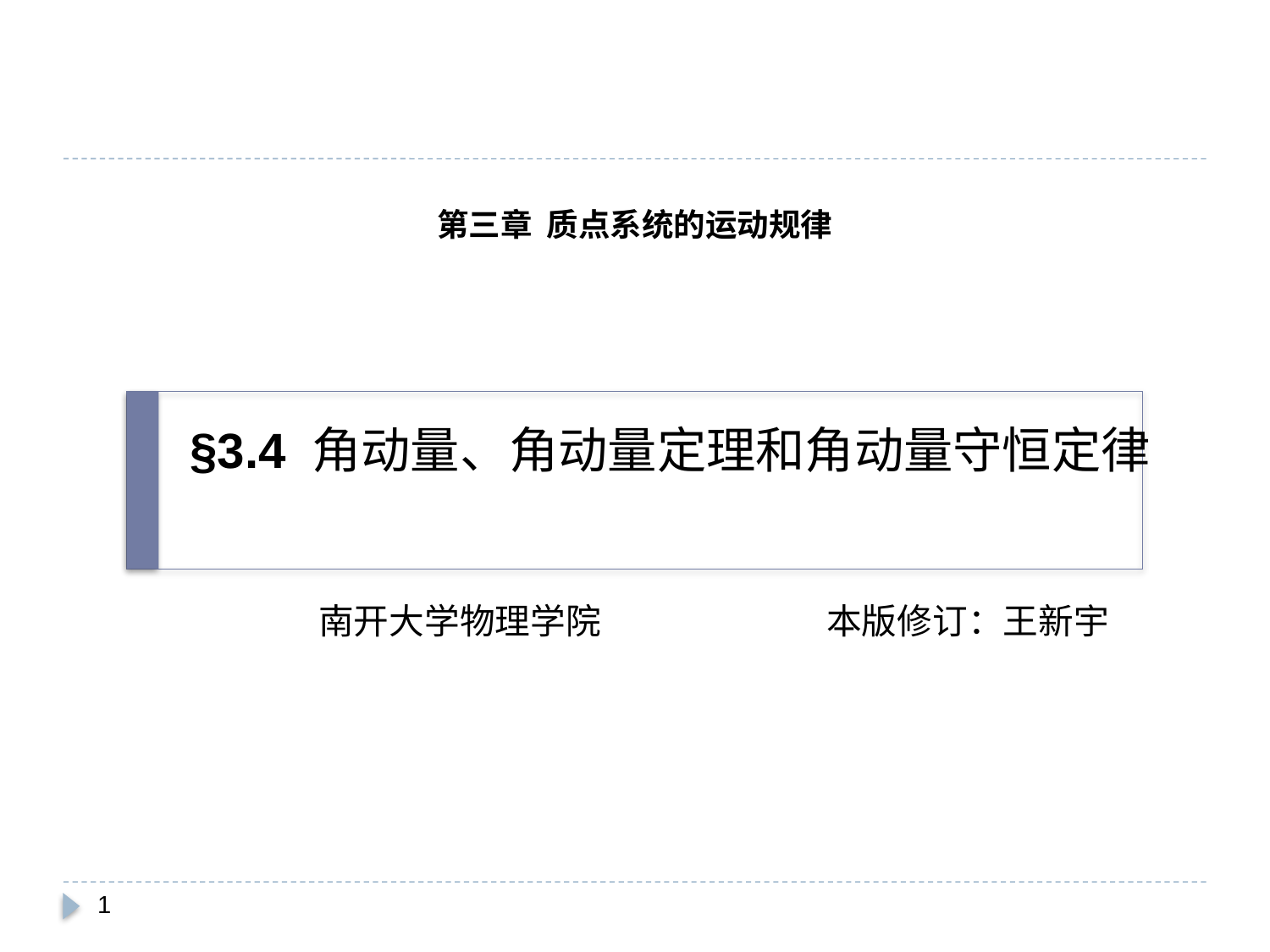

第三章  质点系统的运动规律

# §3.4 角动量、角动量定理和角动量守恒定律
南开大学物理学院		本版修订：王新宇
1